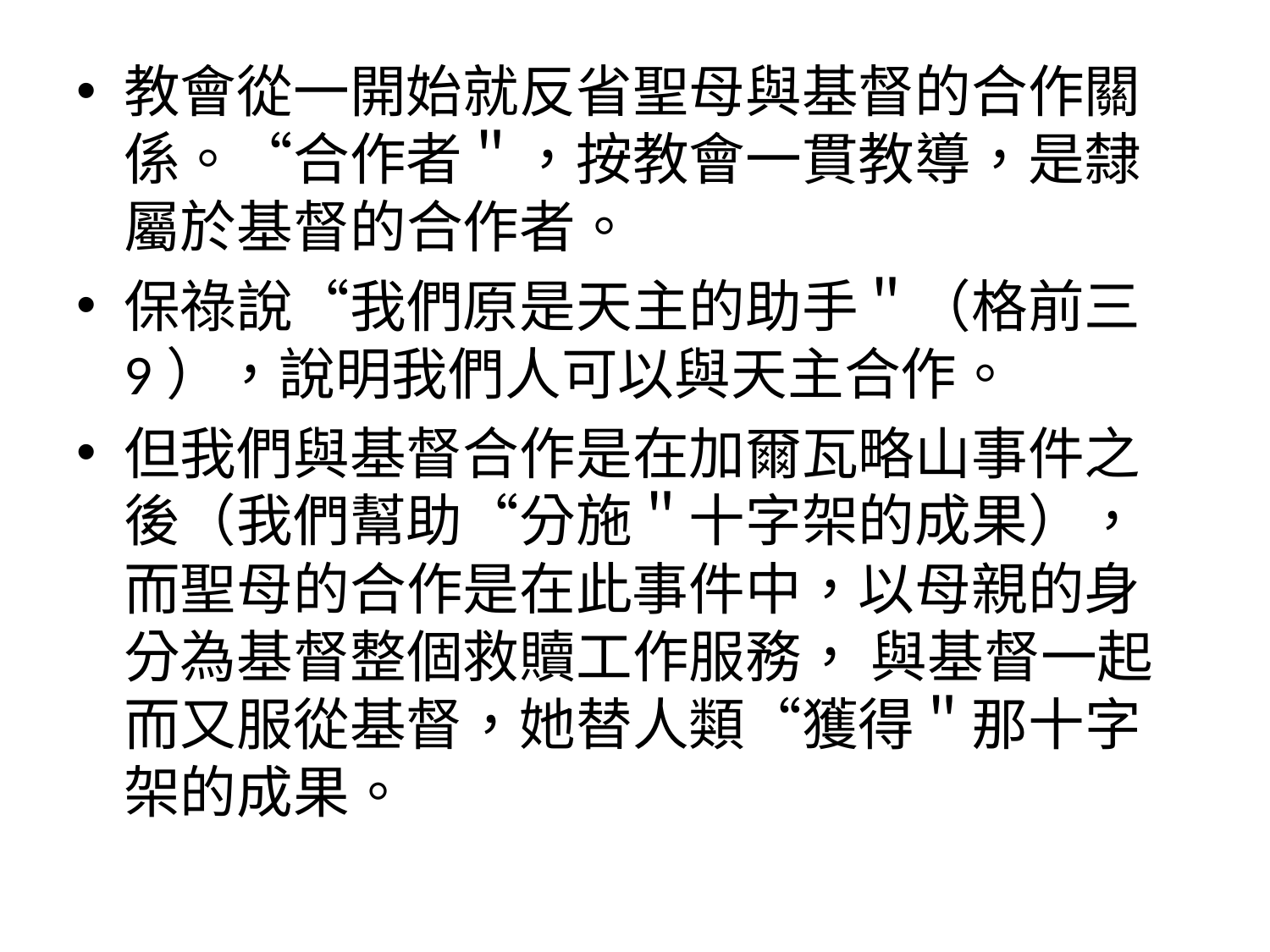

#
教會從一開始就反省聖母與基督的合作關係。“合作者＂，按教會一貫教導，是隸屬於基督的合作者。
保祿說“我們原是天主的助手＂（格前三9），說明我們人可以與天主合作。
但我們與基督合作是在加爾瓦略山事件之後（我們幫助“分施＂十字架的成果），而聖母的合作是在此事件中，以母親的身分為基督整個救贖工作服務， 與基督一起而又服從基督，她替人類“獲得＂那十字架的成果。